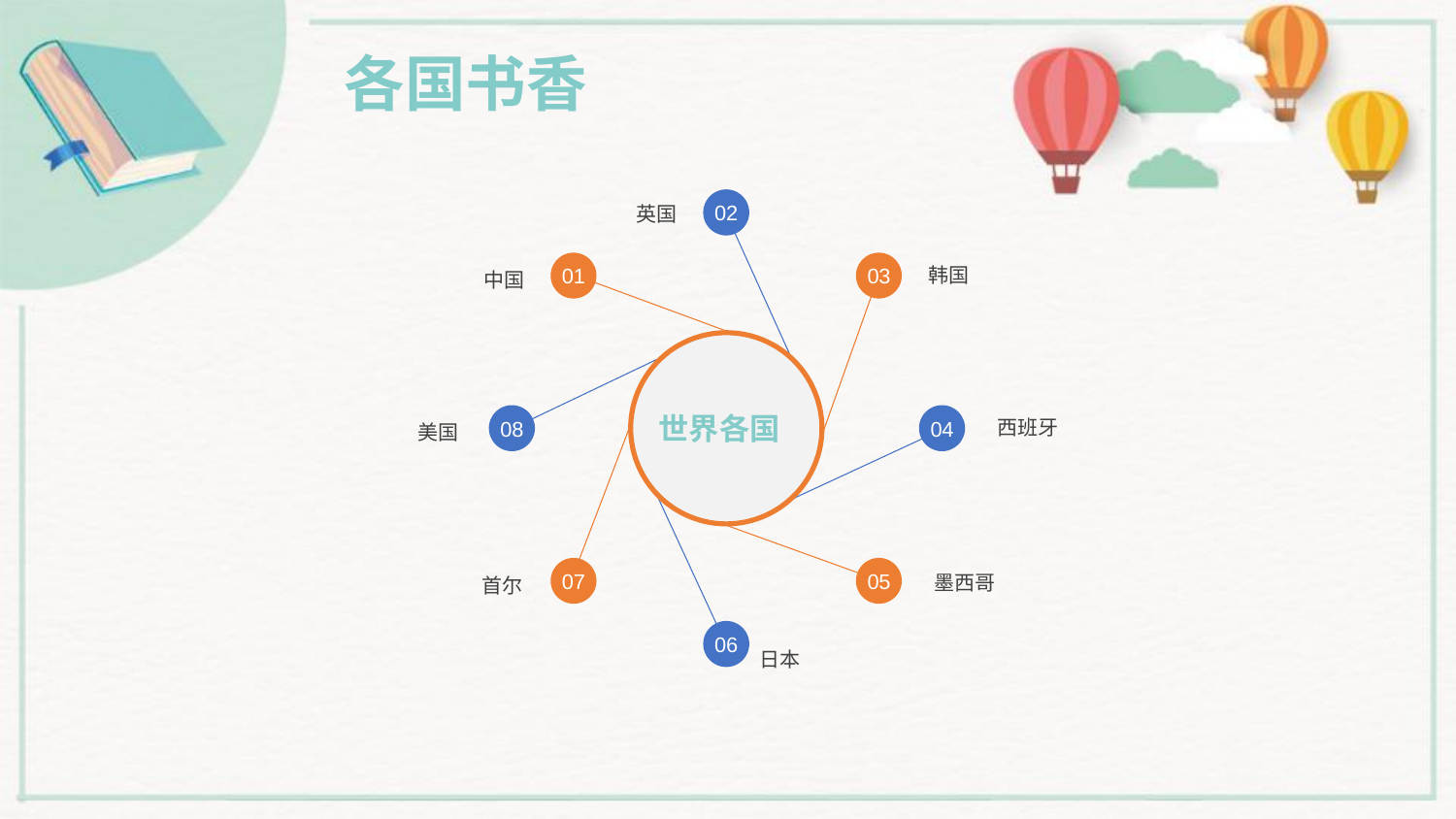

各国书香
英国
02
韩国
中国
01
03
世界各国
西班牙
美国
08
04
墨西哥
首尔
07
05
06
日本